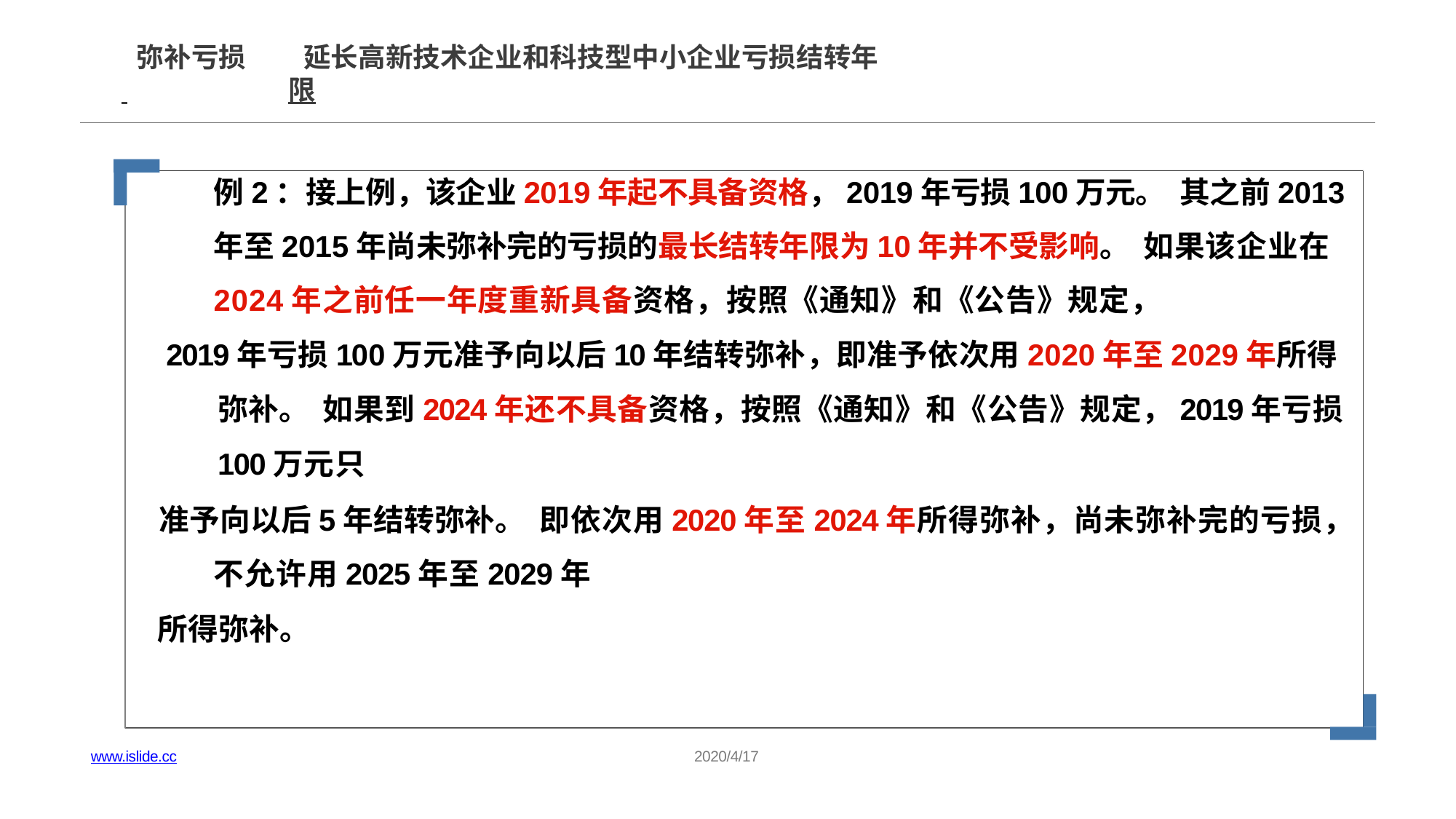

# 弥补亏损	延长高新技术企业和科技型中小企业亏损结转年
 	限
例2：接上例，该企业2019年起不具备资格，2019年亏损100万元。  其之前2013年至2015年尚未弥补完的亏损的最长结转年限为10年并不受影响。  如果该企业在2024年之前任一年度重新具备资格，按照《通知》和《公告》规定，
2019年亏损100万元准予向以后10年结转弥补，即准予依次用2020年至2029年所得弥补。  如果到2024年还不具备资格，按照《通知》和《公告》规定，2019年亏损100万元只
准予向以后5年结转弥补。  即依次用2020年至2024年所得弥补，尚未弥补完的亏损，不允许用2025年至2029年
所得弥补。

www.islide.cc
2020/4/17